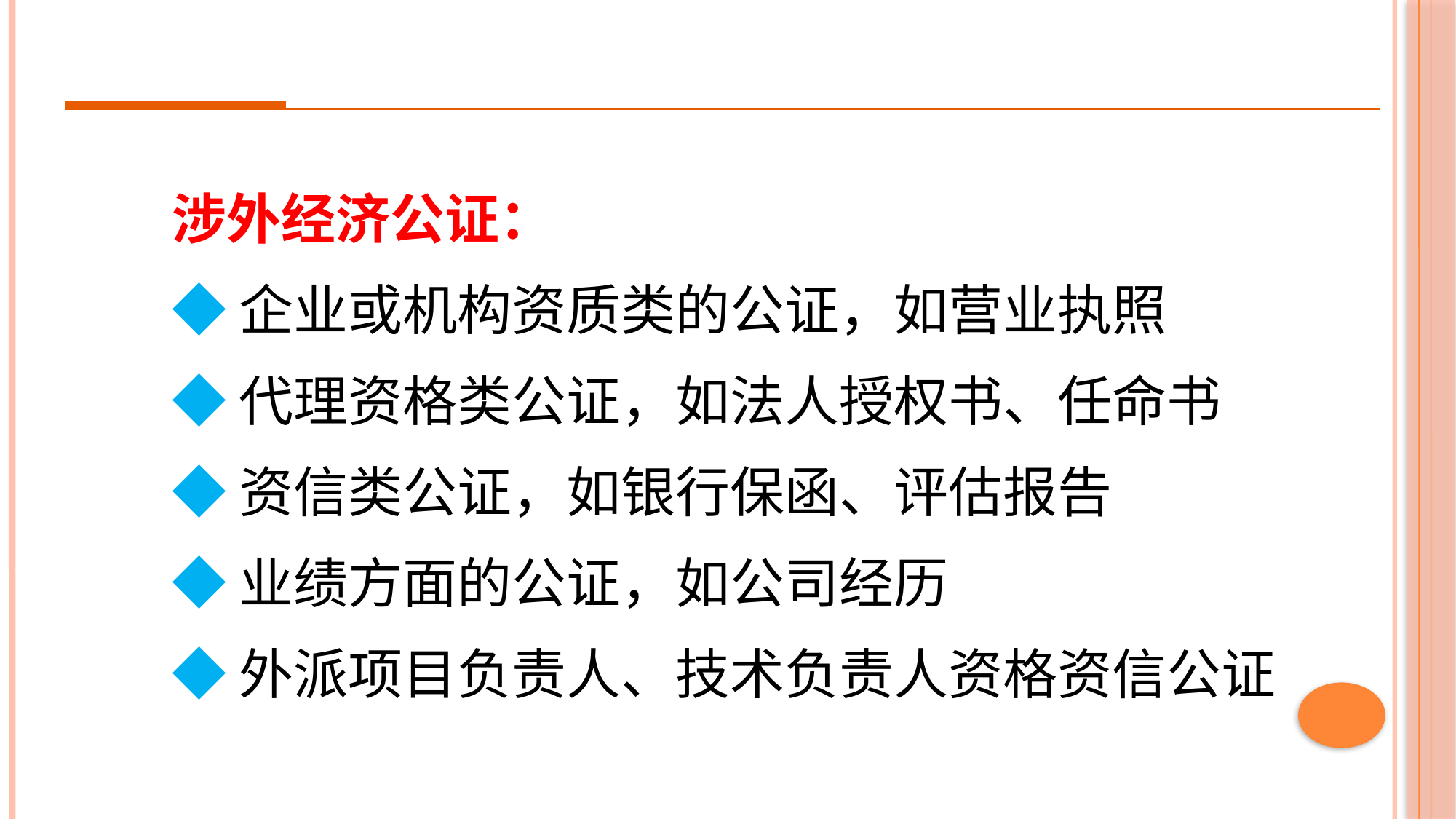

涉外经济公证：
◆企业或机构资质类的公证，如营业执照
◆代理资格类公证，如法人授权书、任命书
◆资信类公证，如银行保函、评估报告
◆业绩方面的公证，如公司经历
◆外派项目负责人、技术负责人资格资信公证